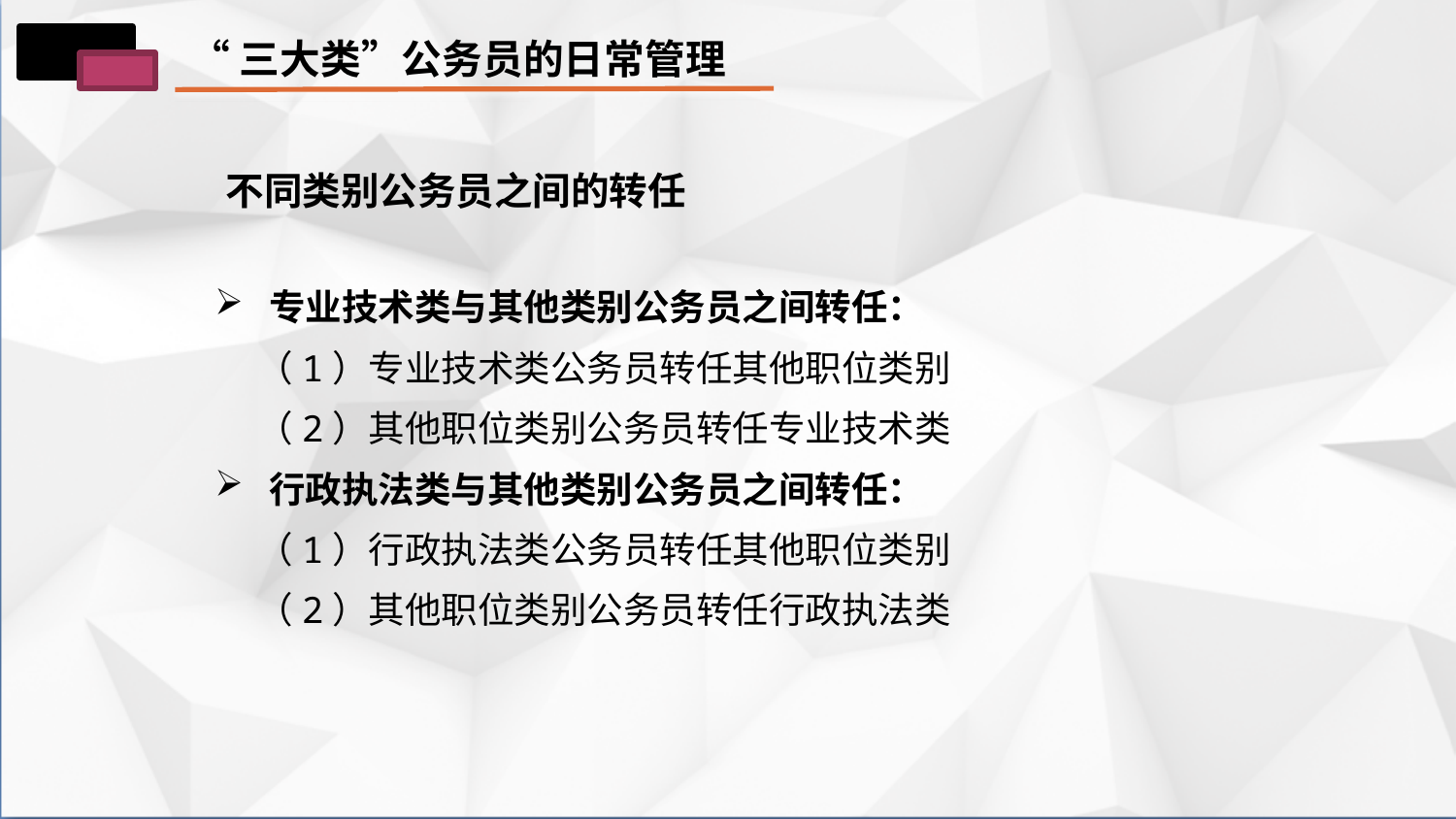

“三大类”公务员的日常管理

    不同类别公务员之间的转任
  专业技术类与其他类别公务员之间转任：
    （1）专业技术类公务员转任其他职位类别
    （2）其他职位类别公务员转任专业技术类
  行政执法类与其他类别公务员之间转任：
    （1）行政执法类公务员转任其他职位类别
    （2）其他职位类别公务员转任行政执法类